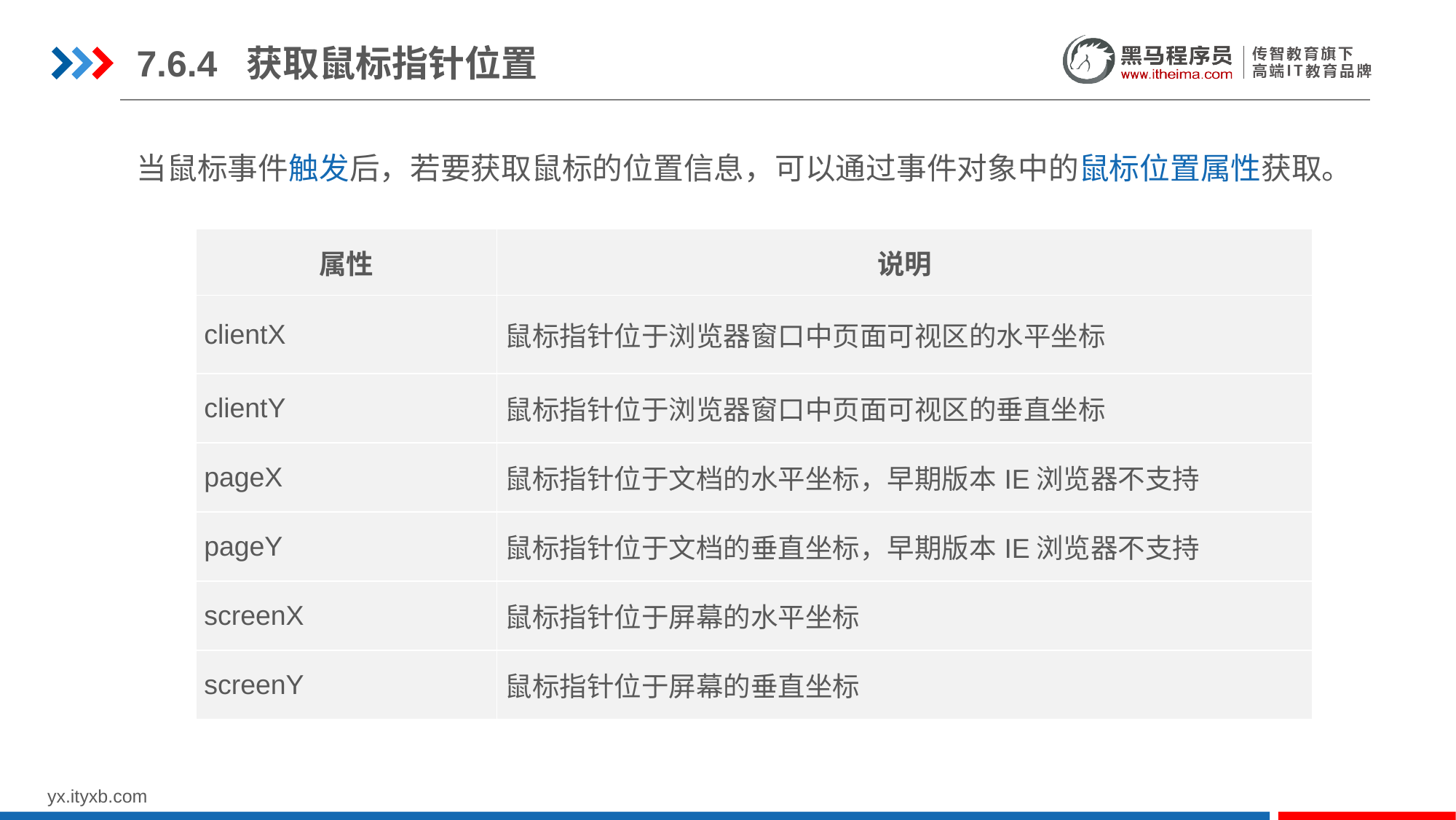

7.6.4  获取鼠标指针位置
当鼠标事件触发后，若要获取鼠标的位置信息，可以通过事件对象中的鼠标位置属性获取。
| 属性 | 说明 |
| --- | --- |
| clientX | 鼠标指针位于浏览器窗口中页面可视区的水平坐标 |
| clientY | 鼠标指针位于浏览器窗口中页面可视区的垂直坐标 |
| pageX | 鼠标指针位于文档的水平坐标，早期版本IE浏览器不支持 |
| pageY | 鼠标指针位于文档的垂直坐标，早期版本IE浏览器不支持 |
| screenX | 鼠标指针位于屏幕的水平坐标 |
| screenY | 鼠标指针位于屏幕的垂直坐标 |